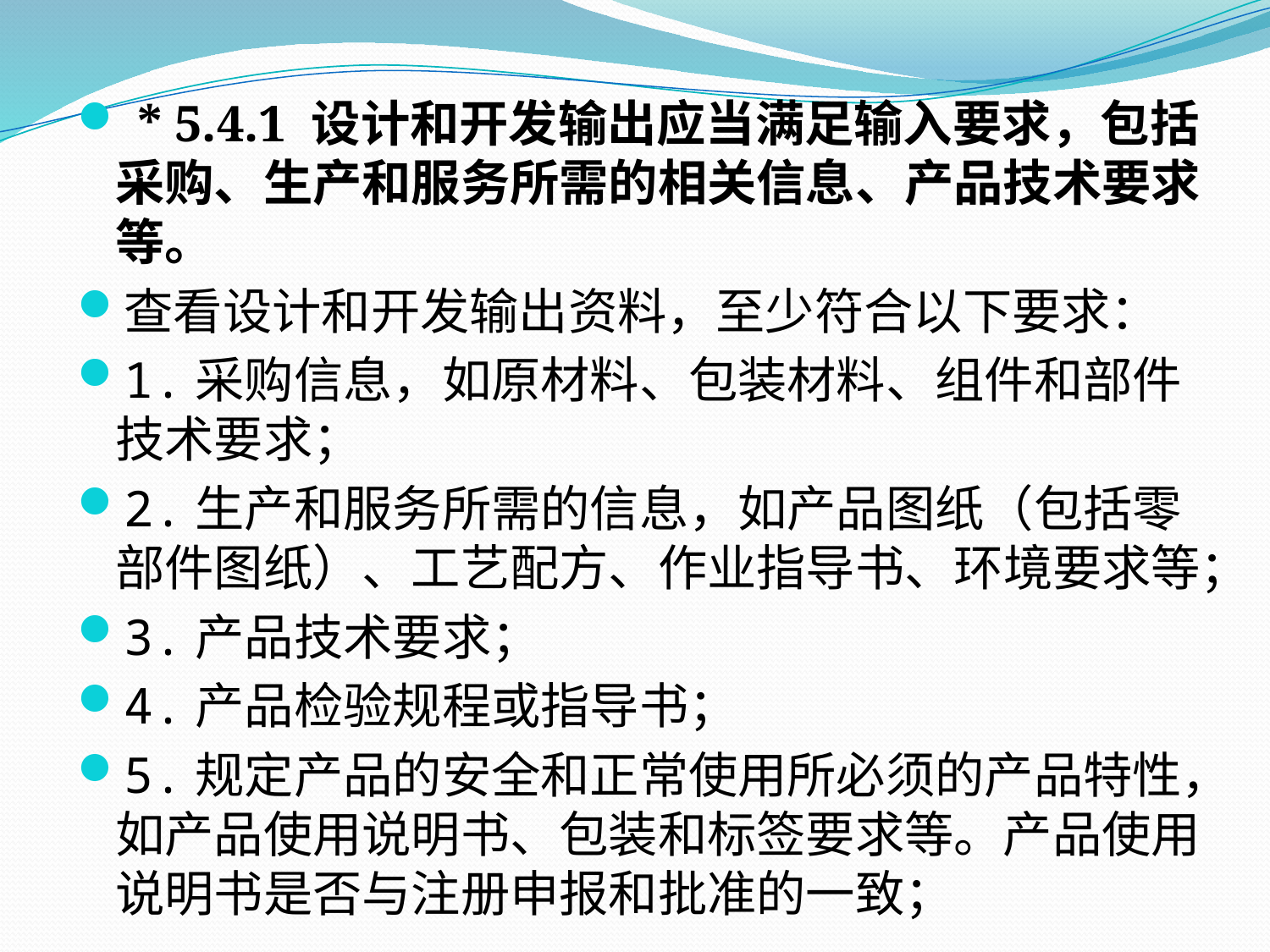

* 5.4.1 设计和开发输出应当满足输入要求，包括采购、生产和服务所需的相关信息、产品技术要求等。
查看设计和开发输出资料，至少符合以下要求：
1.采购信息，如原材料、包装材料、组件和部件技术要求；
2.生产和服务所需的信息，如产品图纸（包括零部件图纸）、工艺配方、作业指导书、环境要求等；
3.产品技术要求；
4.产品检验规程或指导书；
5.规定产品的安全和正常使用所必须的产品特性，如产品使用说明书、包装和标签要求等。产品使用说明书是否与注册申报和批准的一致；